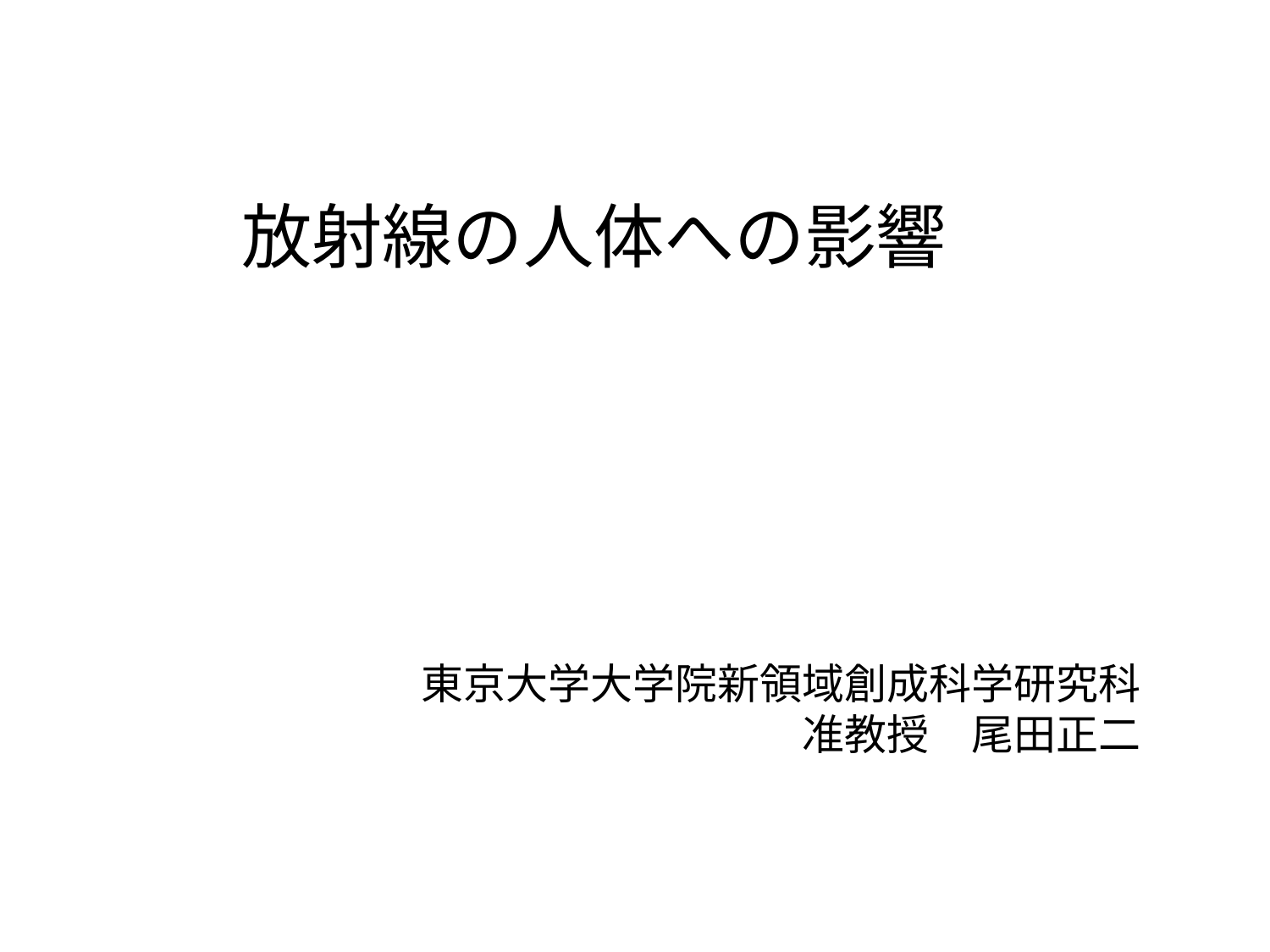

放射線の人体への影響
東京大学大学院新領域創成科学研究科
准教授　尾田正二